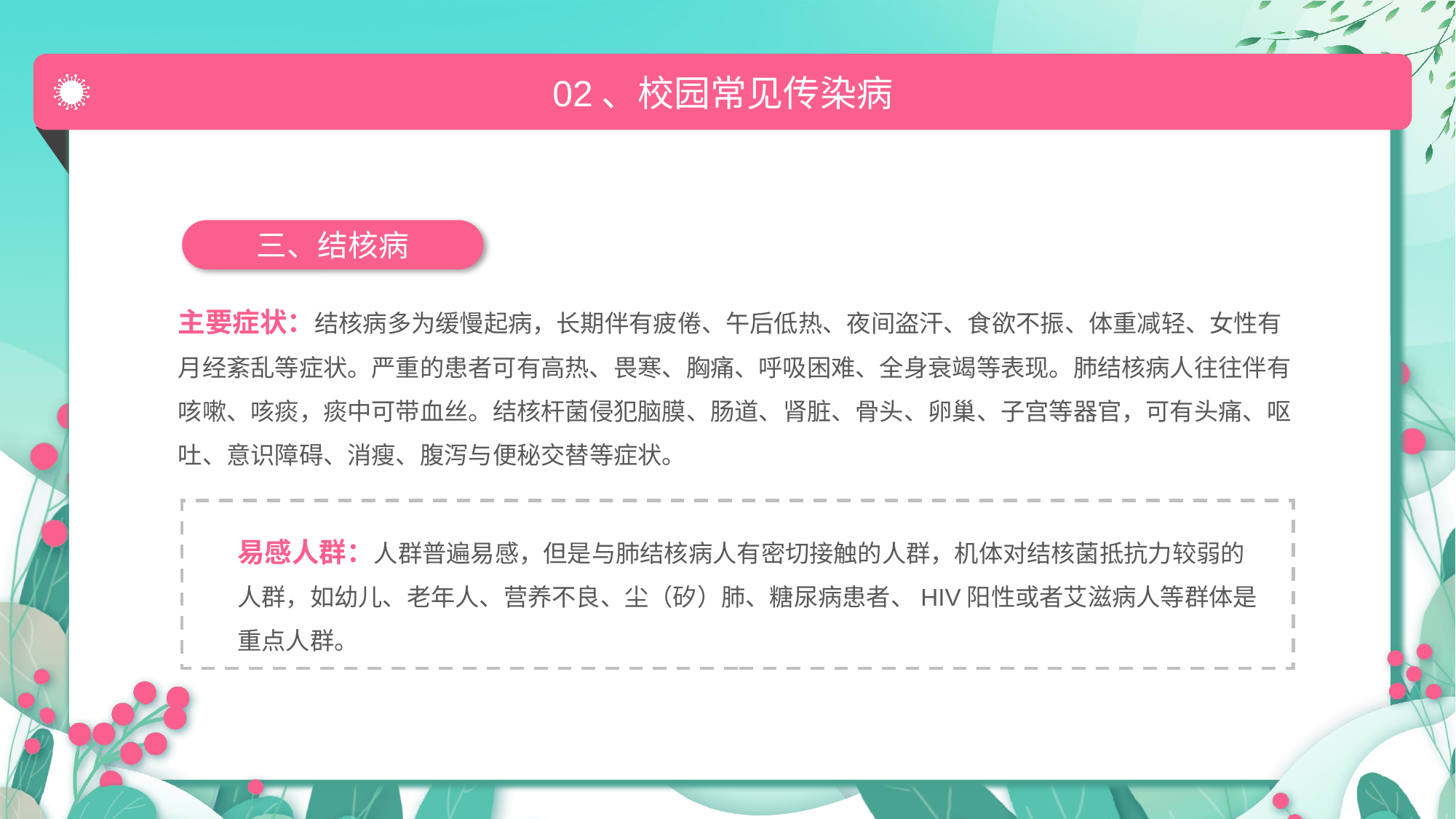

三、结核病
主要症状：结核病多为缓慢起病，长期伴有疲倦、午后低热、夜间盗汗、食欲不振、体重减轻、女性有月经紊乱等症状。严重的患者可有高热、畏寒、胸痛、呼吸困难、全身衰竭等表现。肺结核病人往往伴有咳嗽、咳痰，痰中可带血丝。结核杆菌侵犯脑膜、肠道、肾脏、骨头、卵巢、子宫等器官，可有头痛、呕吐、意识障碍、消瘦、腹泻与便秘交替等症状。

易感人群：人群普遍易感，但是与肺结核病人有密切接触的人群，机体对结核菌抵抗力较弱的人群，如幼儿、老年人、营养不良、尘（矽）肺、糖尿病患者、HIV阳性或者艾滋病人等群体是重点人群。